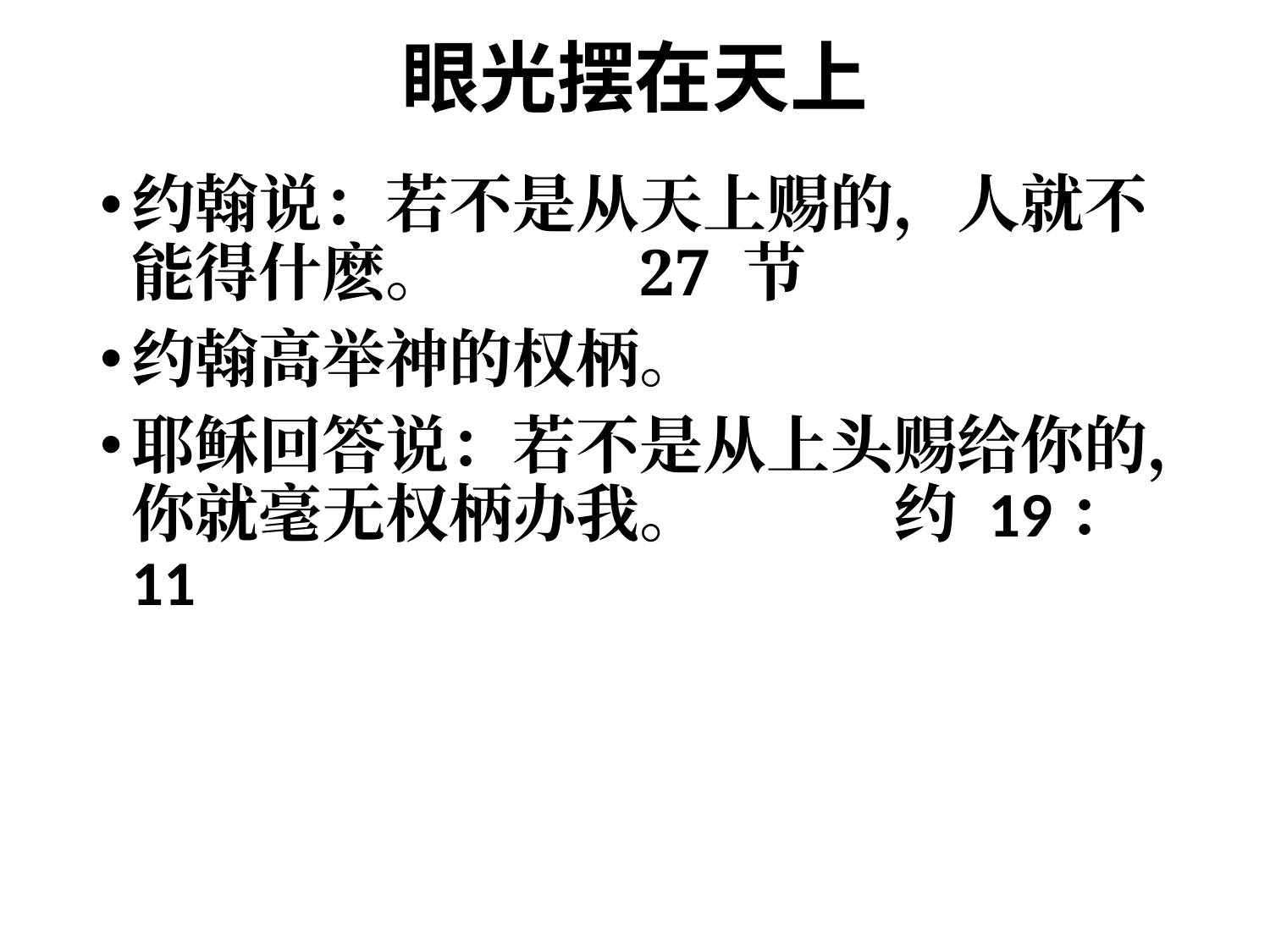

# 眼光摆在天上
约翰说：若不是从天上赐的，人就不能得什麽。		27 节
约翰高举神的权柄。
耶稣回答说：若不是从上头赐给你的，你就毫无权柄办我。		约 19：11